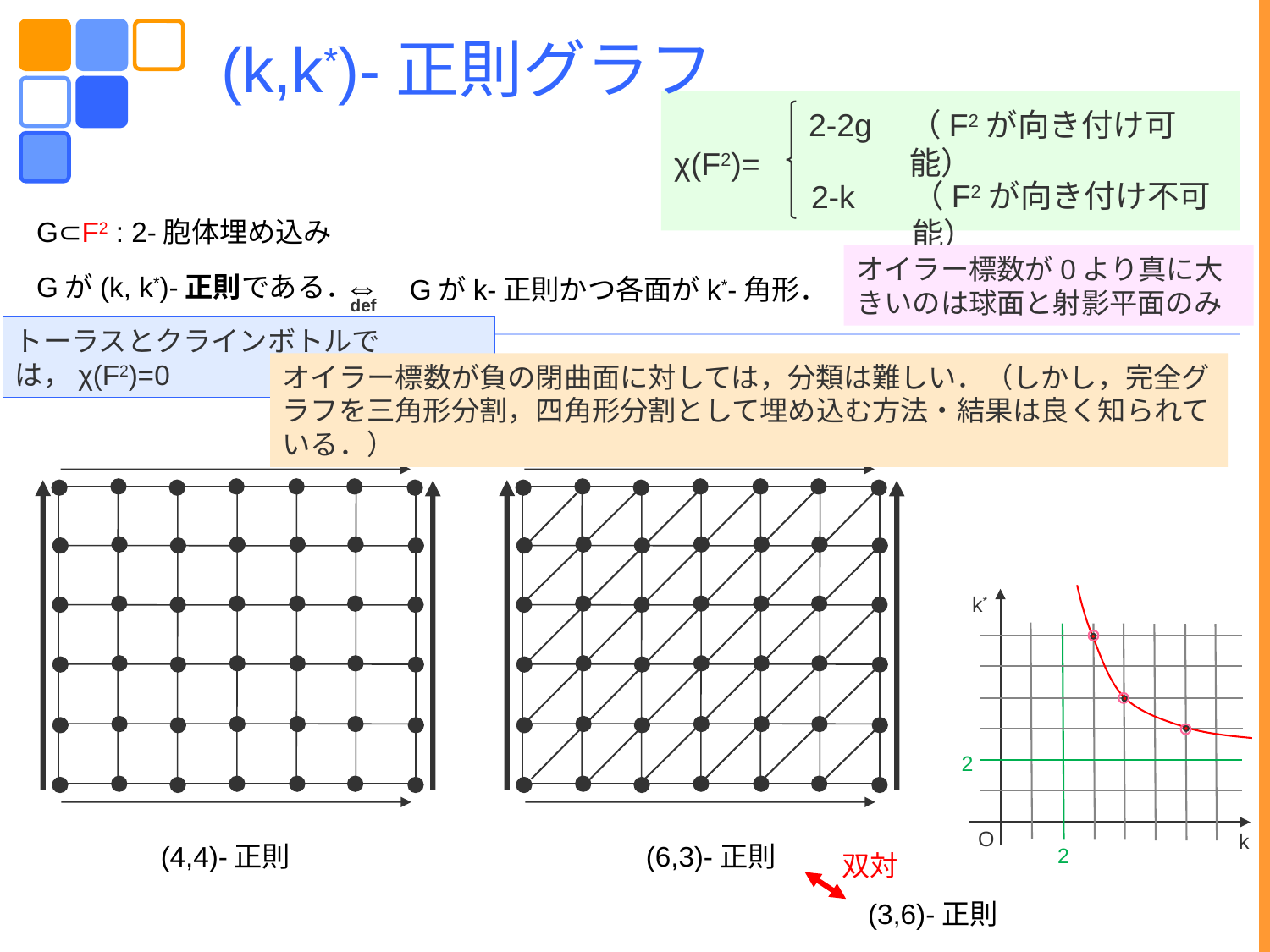

(k,k*)-正則グラフ

2-2g
（F2が向き付け可能）

χ(F2)=
（F2が向き付け不可能）
2-k
G⊂F2 : 2-胞体埋め込み
オイラー標数が0より真に大きいのは球面と射影平面のみ
⇔
def
Gがk-正則かつ各面がk*-角形．
Gが(k, k*)-正則である．
トーラスとクラインボトルでは，χ(F2)=0
オイラー標数が負の閉曲面に対しては，分類は難しい．（しかし，完全グラフを三角形分割，四角形分割として埋め込む方法・結果は良く知られている．）

(4,4)-正則

(6,3)-正則
k*

2
O
k
2
双対
(3,6)-正則